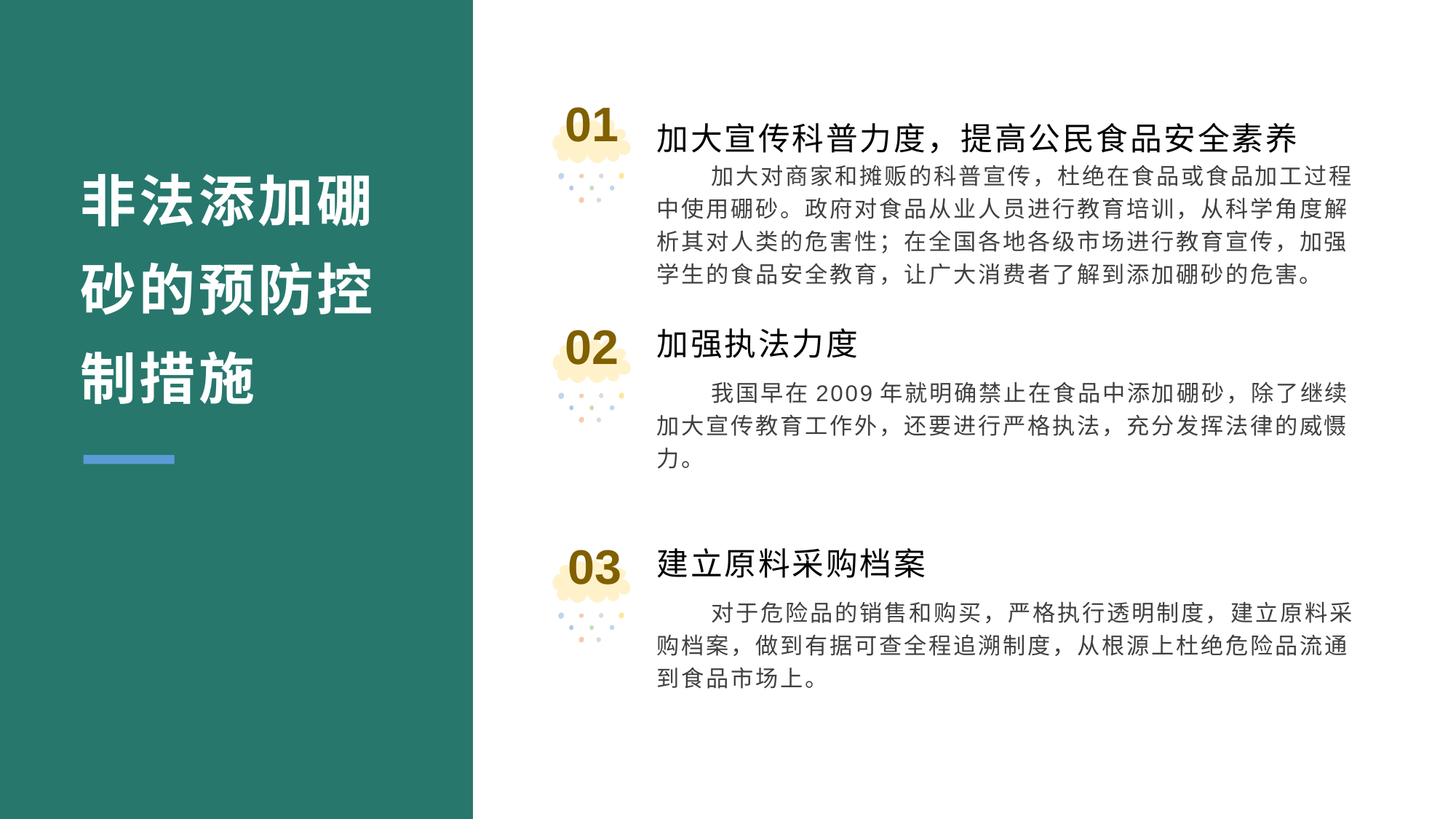

01

加大宣传科普力度，提高公民食品安全素养
加大对商家和摊贩的科普宣传，杜绝在食品或食品加工过程中使用硼砂。政府对食品从业人员进行教育培训，从科学角度解析其对人类的危害性；在全国各地各级市场进行教育宣传，加强学生的食品安全教育，让广大消费者了解到添加硼砂的危害。
非法添加硼砂的预防控制措施
02

加强执法力度
我国早在2009年就明确禁止在食品中添加硼砂，除了继续加大宣传教育工作外，还要进行严格执法，充分发挥法律的威慑力。

03

建立原料采购档案
对于危险品的销售和购买，严格执行透明制度，建立原料采购档案，做到有据可查全程追溯制度，从根源上杜绝危险品流通到食品市场上。